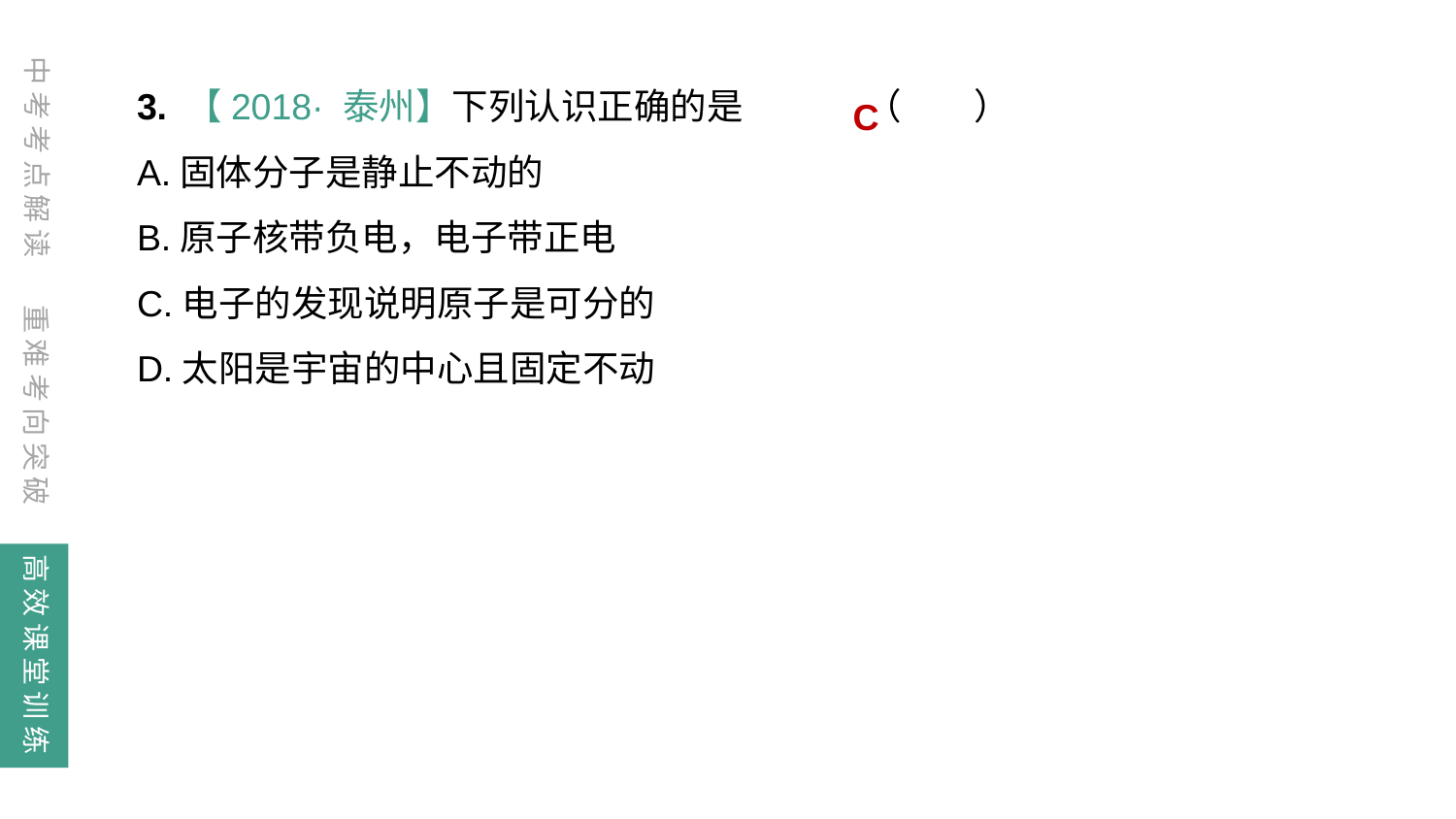

中考考点解读
3. 【2018· 泰州】下列认识正确的是	（　　）
A.固体分子是静止不动的
B.原子核带负电，电子带正电
C.电子的发现说明原子是可分的
D.太阳是宇宙的中心且固定不动
C
重难考向突破
高效课堂训练